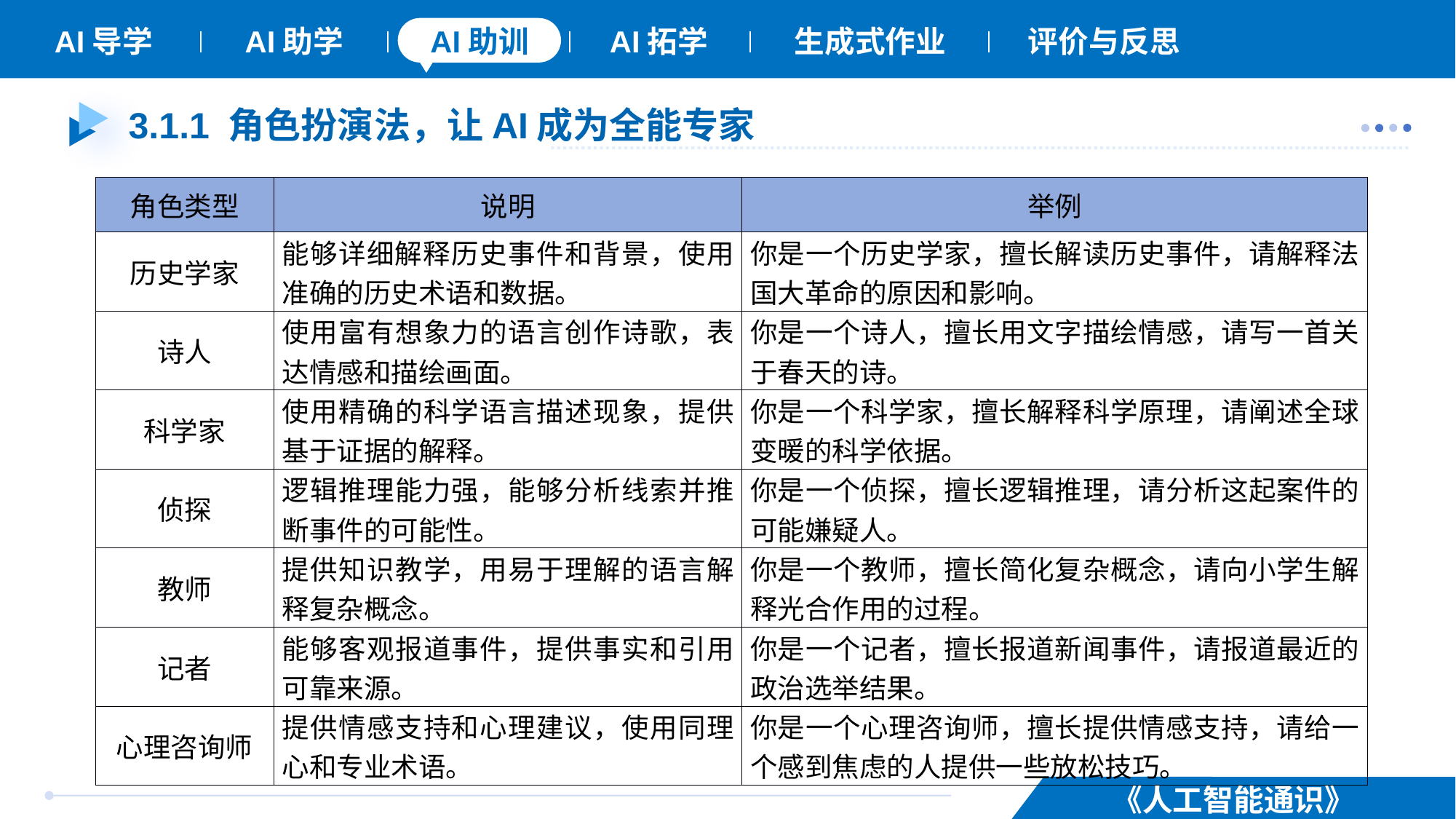

# 3.1.1 角色扮演法，让AI成为全能专家
| 角色类型 | 说明 | 举例 |
| --- | --- | --- |
| 历史学家 | 能够详细解释历史事件和背景，使用准确的历史术语和数据。 | 你是一个历史学家，擅长解读历史事件，请解释法国大革命的原因和影响。 |
| 诗人 | 使用富有想象力的语言创作诗歌，表达情感和描绘画面。 | 你是一个诗人，擅长用文字描绘情感，请写一首关于春天的诗。 |
| 科学家 | 使用精确的科学语言描述现象，提供基于证据的解释。 | 你是一个科学家，擅长解释科学原理，请阐述全球变暖的科学依据。 |
| 侦探 | 逻辑推理能力强，能够分析线索并推断事件的可能性。 | 你是一个侦探，擅长逻辑推理，请分析这起案件的可能嫌疑人。 |
| 教师 | 提供知识教学，用易于理解的语言解释复杂概念。 | 你是一个教师，擅长简化复杂概念，请向小学生解释光合作用的过程。 |
| 记者 | 能够客观报道事件，提供事实和引用可靠来源。 | 你是一个记者，擅长报道新闻事件，请报道最近的政治选举结果。 |
| 心理咨询师 | 提供情感支持和心理建议，使用同理心和专业术语。 | 你是一个心理咨询师，擅长提供情感支持，请给一个感到焦虑的人提供一些放松技巧。 |